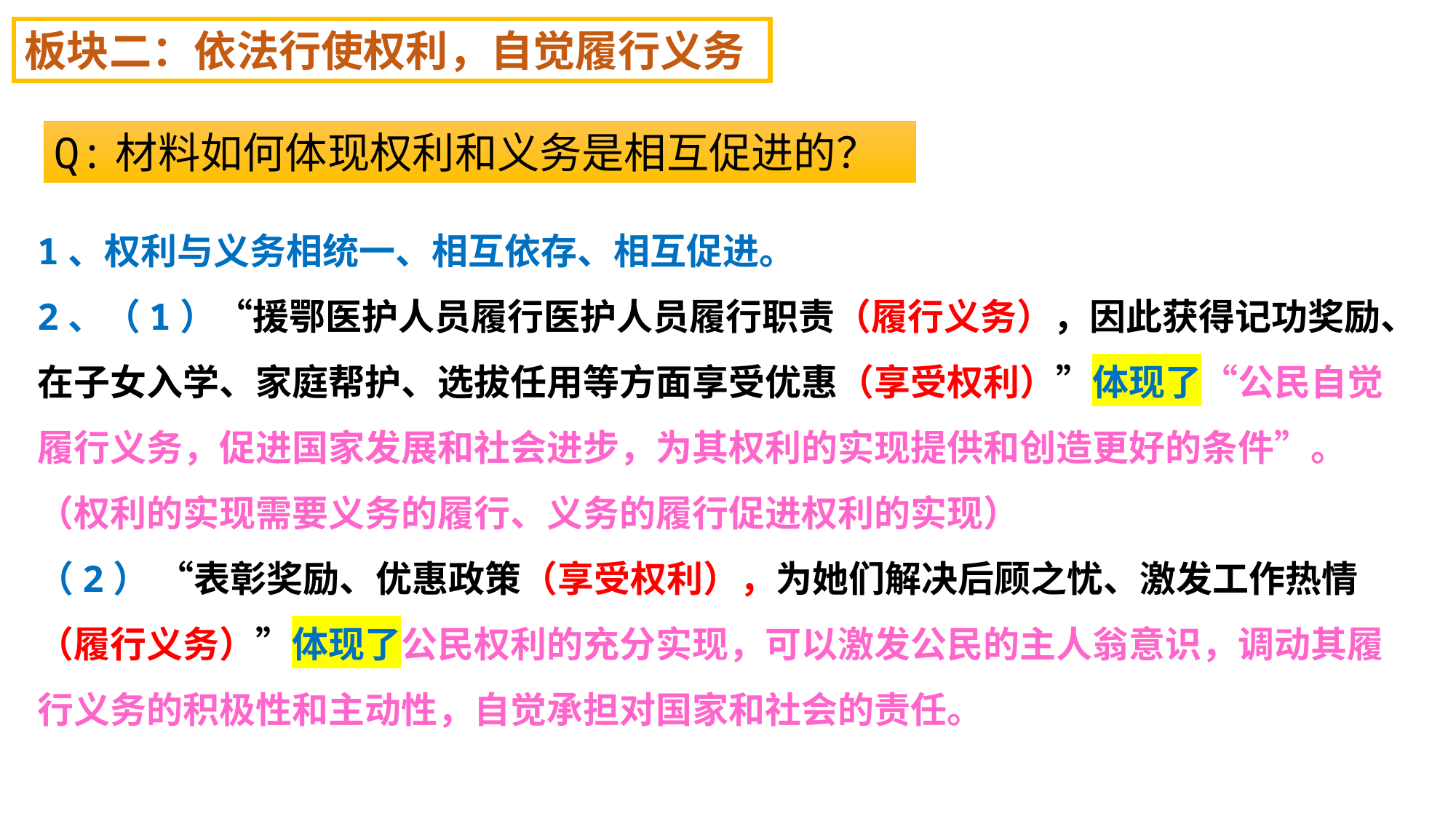

板块二：依法行使权利，自觉履行义务
Q:材料如何体现权利和义务是相互促进的？
1、权利与义务相统一、相互依存、相互促进。
2、（1）“援鄂医护人员履行医护人员履行职责（履行义务），因此获得记功奖励、在子女入学、家庭帮护、选拔任用等方面享受优惠（享受权利）”体现了“公民自觉履行义务，促进国家发展和社会进步，为其权利的实现提供和创造更好的条件”。（权利的实现需要义务的履行、义务的履行促进权利的实现）
（2） “表彰奖励、优惠政策（享受权利），为她们解决后顾之忧、激发工作热情（履行义务）”体现了公民权利的充分实现，可以激发公民的主人翁意识，调动其履行义务的积极性和主动性，自觉承担对国家和社会的责任。